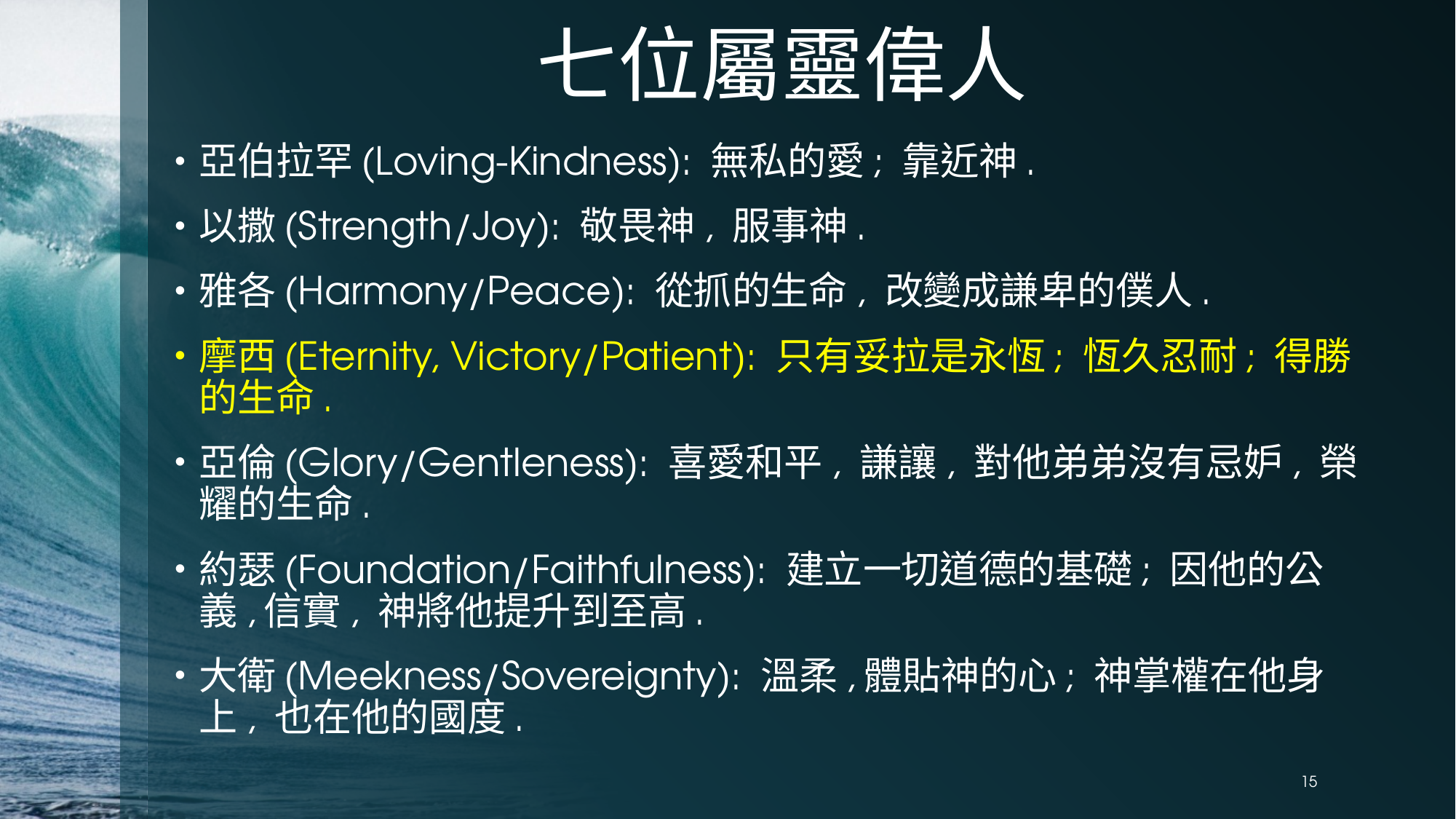

# 七位屬靈偉人
亞伯拉罕(Loving-Kindness): 無私的愛; 靠近神.
以撒(Strength/Joy): 敬畏神, 服事神.
雅各(Harmony/Peace): 從抓的生命, 改變成謙卑的僕人.
摩西(Eternity, Victory/Patient): 只有妥拉是永恆; 恆久忍耐; 得勝的生命.
亞倫(Glory/Gentleness): 喜愛和平, 謙讓, 對他弟弟沒有忌妒, 榮耀的生命.
約瑟(Foundation/Faithfulness): 建立一切道德的基礎; 因他的公義,信實, 神將他提升到至高.
大衛(Meekness/Sovereignty): 溫柔,體貼神的心; 神掌權在他身上, 也在他的國度.

15